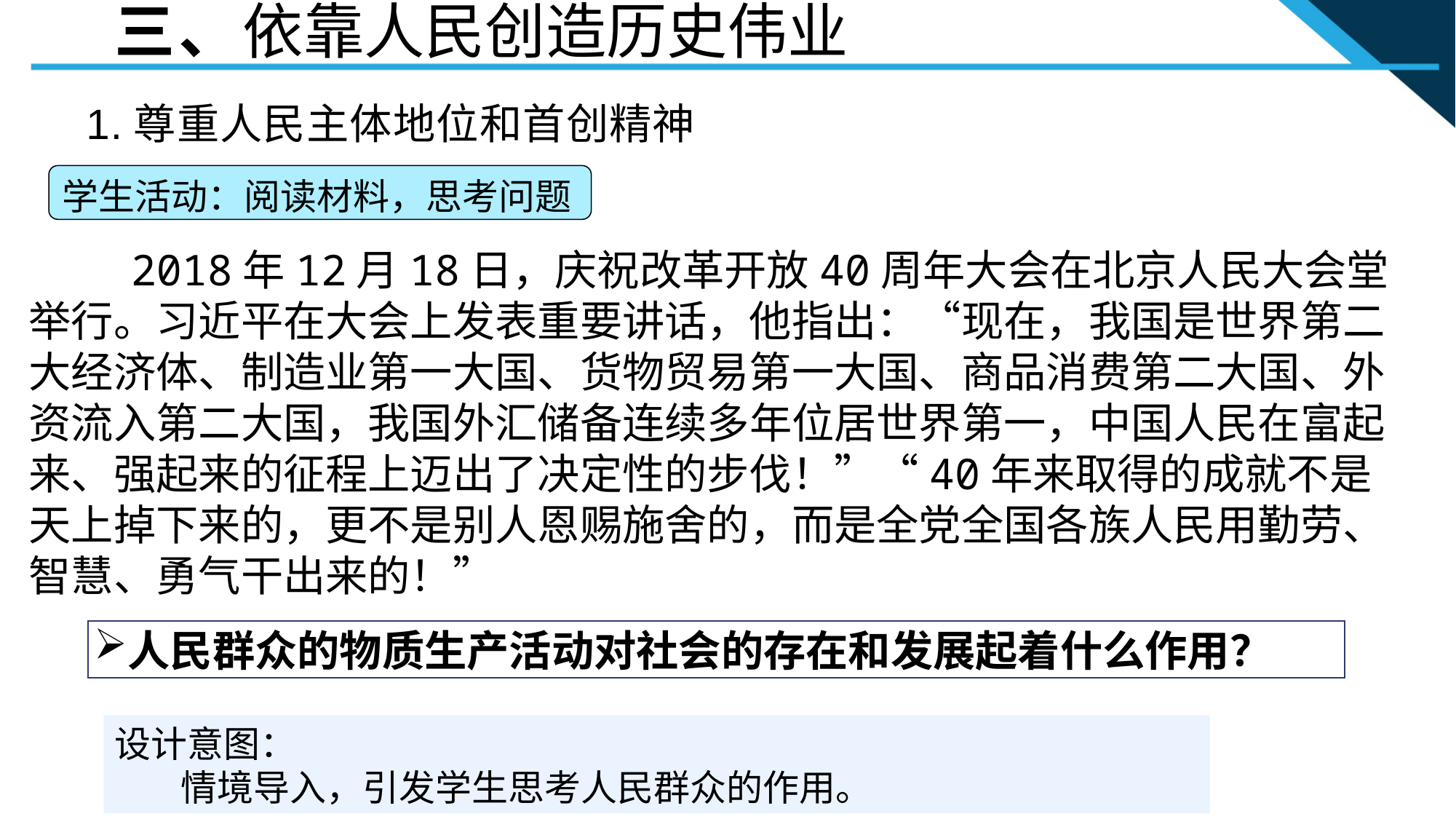

三、依靠人民创造历史伟业
    1.尊重人民主体地位和首创精神
学生活动：阅读材料，思考问题
    2018年12月18日，庆祝改革开放40周年大会在北京人民大会堂举行。习近平在大会上发表重要讲话，他指出：“现在，我国是世界第二大经济体、制造业第一大国、货物贸易第一大国、商品消费第二大国、外资流入第二大国，我国外汇储备连续多年位居世界第一，中国人民在富起来、强起来的征程上迈出了决定性的步伐！”“40年来取得的成就不是天上掉下来的，更不是别人恩赐施舍的，而是全党全国各族人民用勤劳、智慧、勇气干出来的！”
人民群众的物质生产活动对社会的存在和发展起着什么作用？
设计意图：
       情境导入，引发学生思考人民群众的作用。